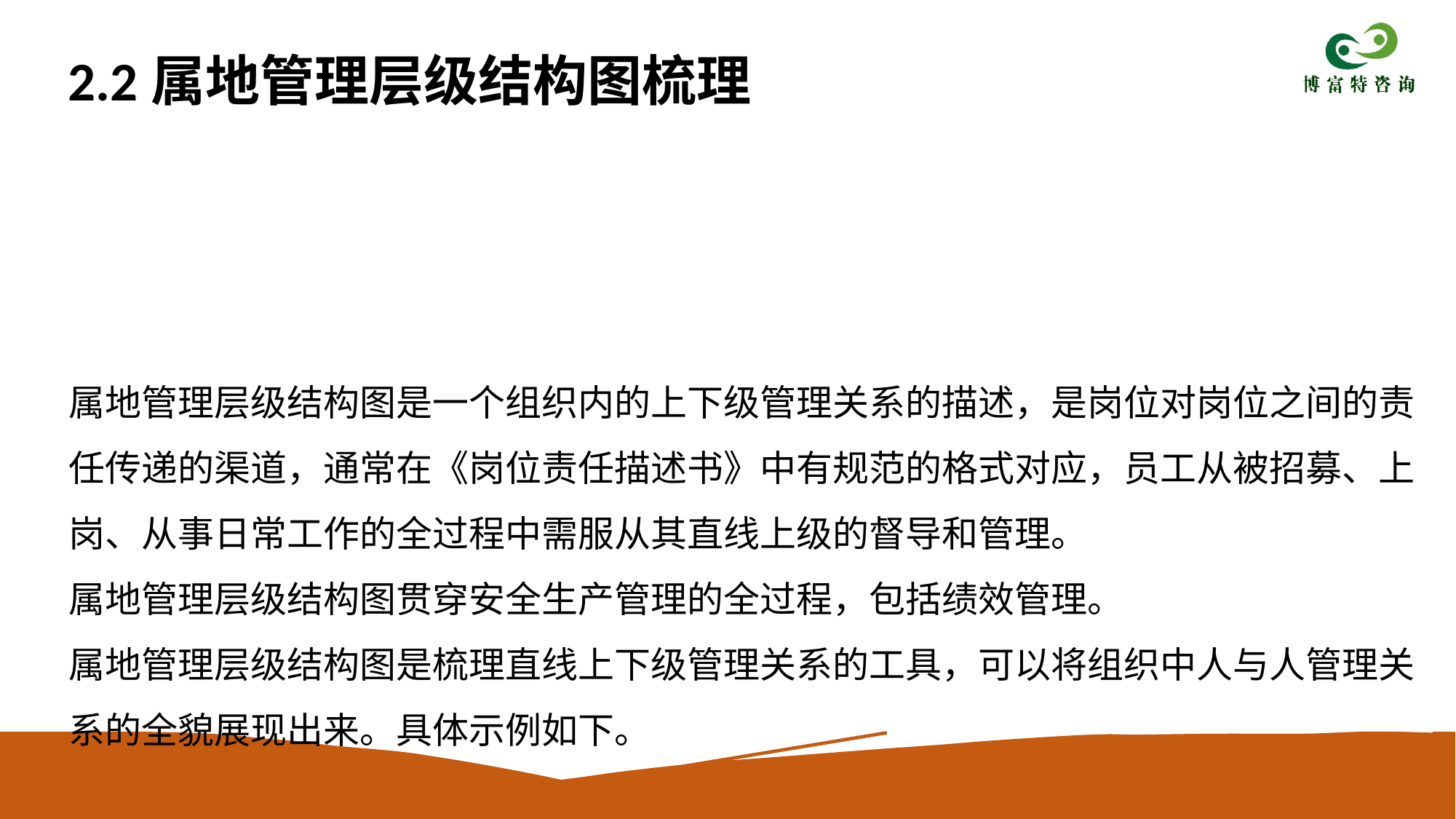

2.2属地管理层级结构图梳理
# 属地管理层级结构图是一个组织内的上下级管理关系的描述，是岗位对岗位之间的责任传递的渠道，通常在《岗位责任描述书》中有规范的格式对应，员工从被招募、上岗、从事日常工作的全过程中需服从其直线上级的督导和管理。
属地管理层级结构图贯穿安全生产管理的全过程，包括绩效管理。
属地管理层级结构图是梳理直线上下级管理关系的工具，可以将组织中人与人管理关系的全貌展现出来。具体示例如下。